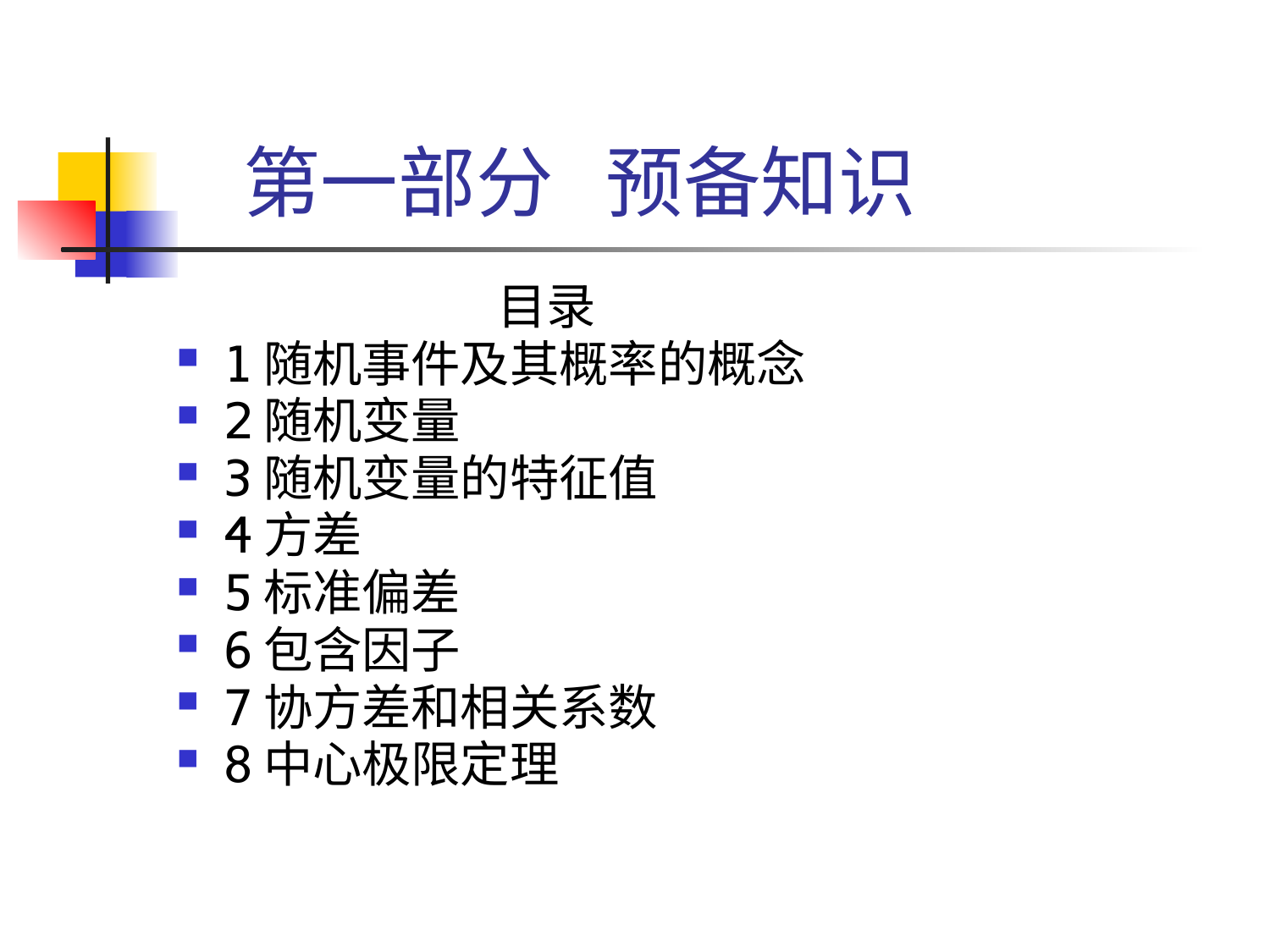

# 第一部分   预备知识
                            目录
1随机事件及其概率的概念
2随机变量
3随机变量的特征值
4方差
5标准偏差
6包含因子
7协方差和相关系数
8中心极限定理